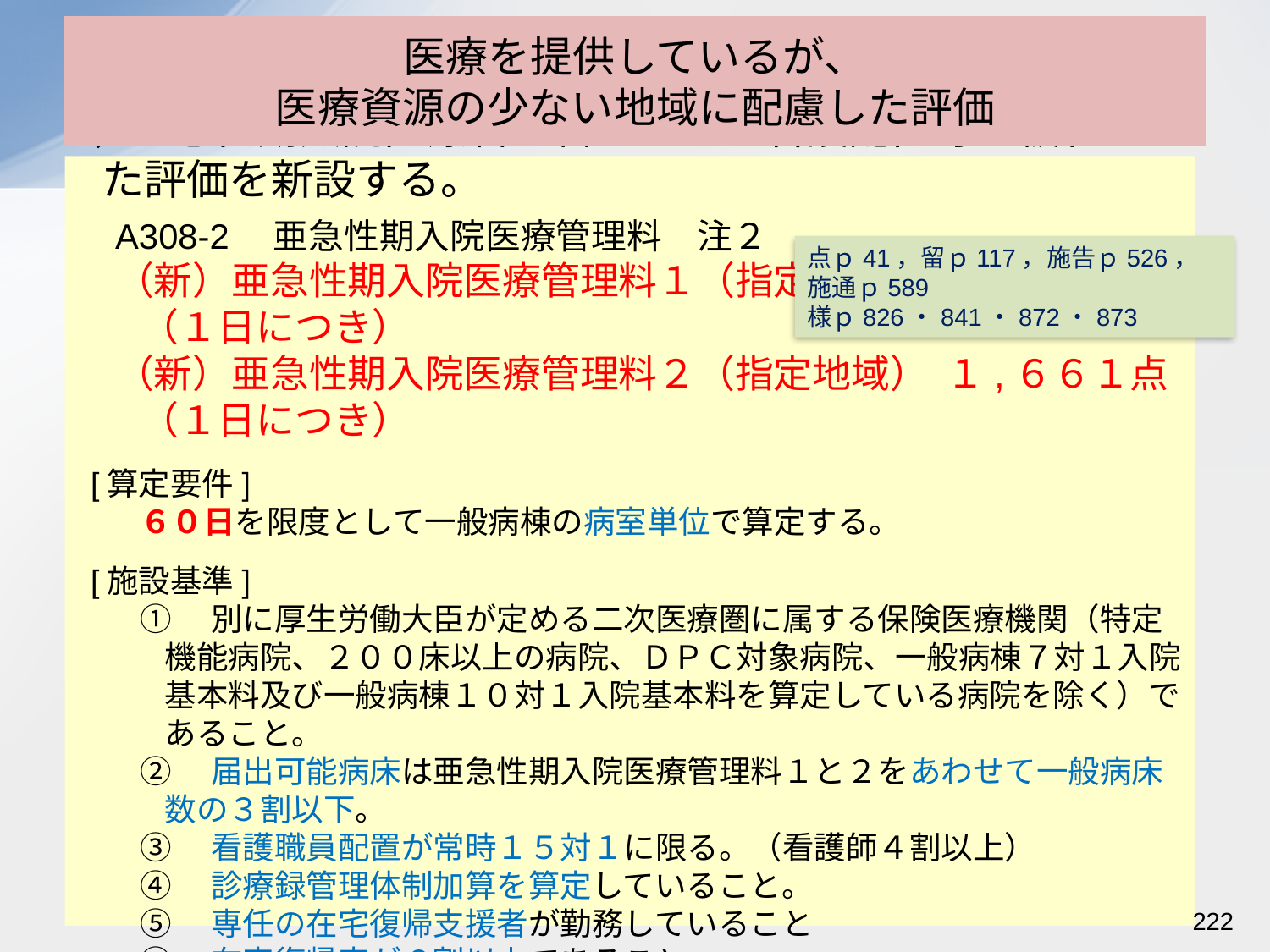

# 医療を提供しているが、 医療資源の少ない地域に配慮した評価
◆亜急性期入院医療管理料について看護配置等を緩和した評価を新設する。
A308-2　亜急性期入院医療管理料　注２
（新）亜急性期入院医療管理料１（指定地域）  １,７６１点（１日につき）
（新）亜急性期入院医療管理料２（指定地域）  １,６６１点（１日につき）
[算定要件]
６０日を限度として一般病棟の病室単位で算定する。
[施設基準]
①　別に厚生労働大臣が定める二次医療圏に属する保険医療機関（特定機能病院、２００床以上の病院、ＤＰＣ対象病院、一般病棟７対１入院基本料及び一般病棟１０対１入院基本料を算定している病院を除く）であること。
②　届出可能病床は亜急性期入院医療管理料１と２をあわせて一般病床数の３割以下。
③　看護職員配置が常時１５対１に限る。（看護師４割以上）
④　診療録管理体制加算を算定していること。
⑤　専任の在宅復帰支援者が勤務していること
⑥　在宅復帰率が６割以上であること。
点ｐ41，留ｐ117，施告ｐ526，施通ｐ589
様ｐ826・841・872・873
222